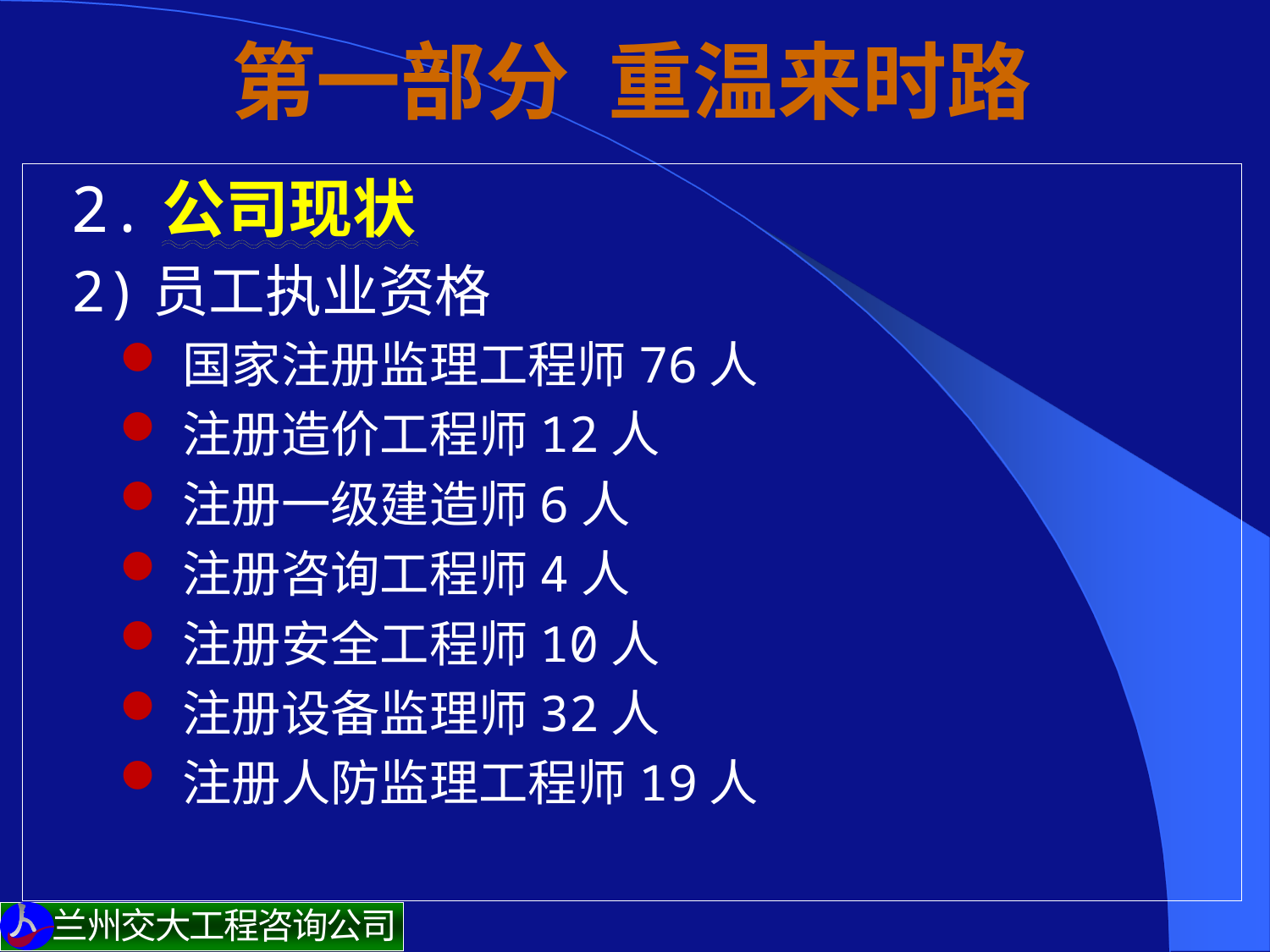

# 第一部分  重温来时路
 2.公司现状
2)员工执业资格
国家注册监理工程师76人
注册造价工程师12人
注册一级建造师6人
注册咨询工程师4人
注册安全工程师10人
注册设备监理师32人
注册人防监理工程师19人